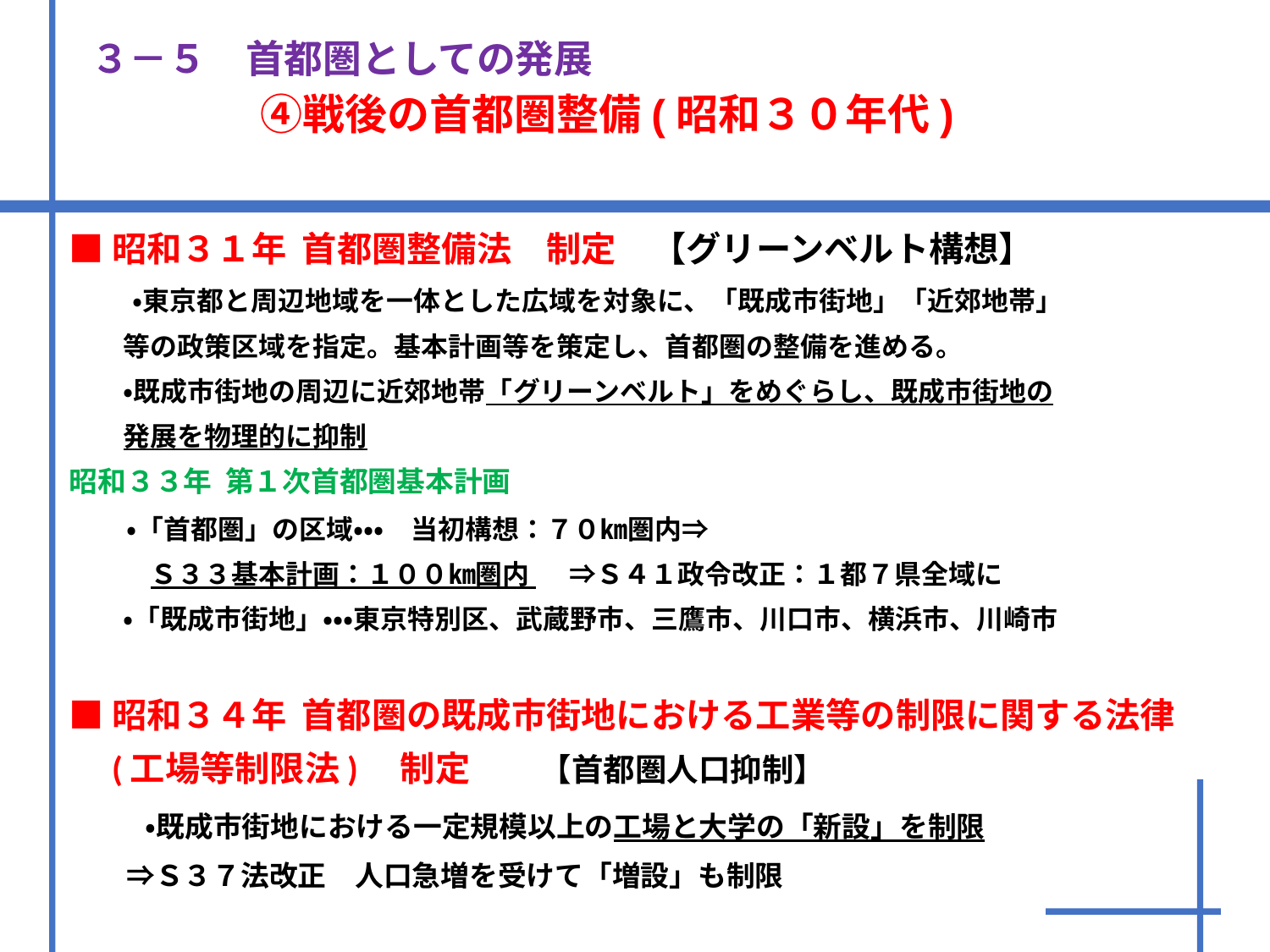

# ３－５　首都圏としての発展 　　　④戦後の首都圏整備(昭和３０年代)
■昭和３１年  首都圏整備法　制定　【グリーンベルト構想】
　　 ・東京都と周辺地域を一体とした広域を対象に、「既成市街地」「近郊地帯」
　　等の政策区域を指定。基本計画等を策定し、首都圏の整備を進める。
　　・既成市街地の周辺に近郊地帯「グリーンベルト」をめぐらし、既成市街地の
　　発展を物理的に抑制
昭和３３年  第１次首都圏基本計画
　　・「首都圏」の区域・・・　当初構想：７０㎞圏内⇒
　　　Ｓ３３基本計画：１００㎞圏内 　 ⇒Ｓ４１政令改正：１都７県全域に
　　・「既成市街地」・・・東京特別区、武蔵野市、三鷹市、川口市、横浜市、川崎市

■昭和３４年  首都圏の既成市街地における工業等の制限に関する法律
　(工場等制限法)　制定　　【首都圏人口抑制】
　　・既成市街地における一定規模以上の工場と大学の「新設」を制限
　　⇒Ｓ３７法改正　人口急増を受けて「増設」も制限